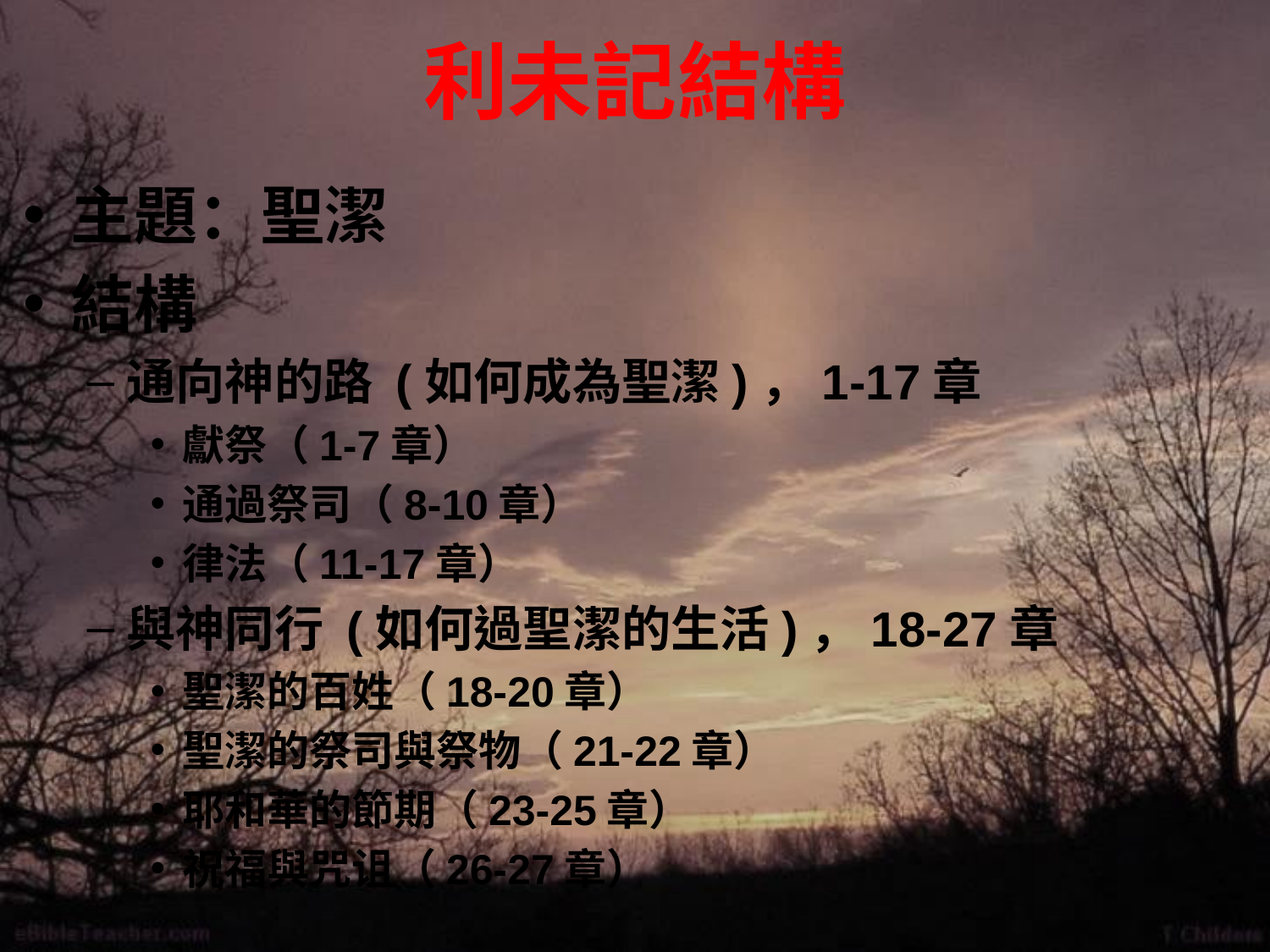

# 利未記結構
主題：聖潔
結構
通向神的路 (如何成為聖潔)，1-17章
獻祭（1-7章）
通過祭司（8-10章）
律法（11-17章）
與神同行 (如何過聖潔的生活)，18-27章
聖潔的百姓（18-20章）
聖潔的祭司與祭物（21-22章）
耶和華的節期（23-25章）
祝福與咒诅（26-27章）